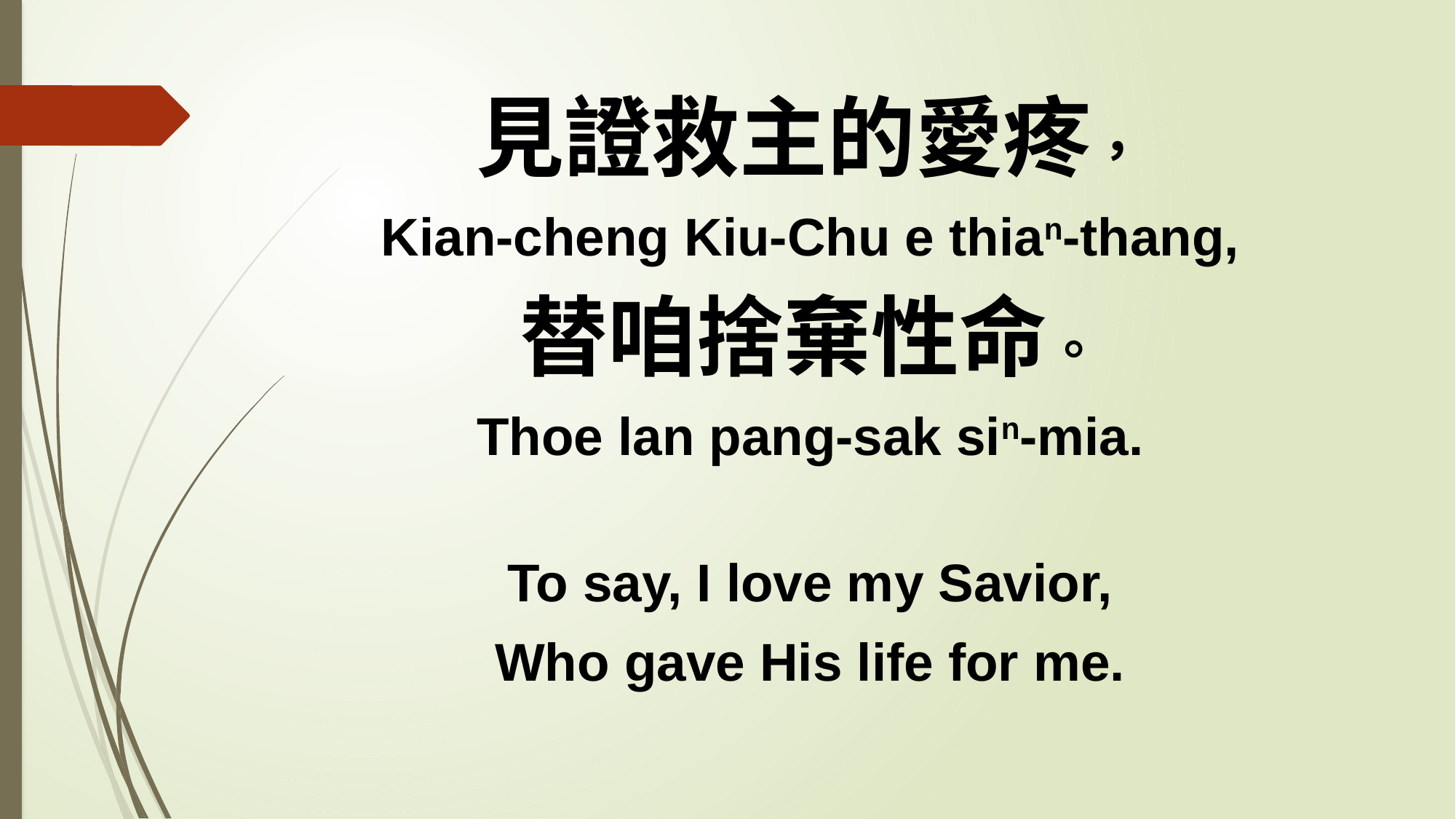

見證救主的愛疼，
Kian-cheng Kiu-Chu e thian-thang,
替咱捨棄性命。
Thoe lan pang-sak sin-mia.

To say, I love my Savior,
Who gave His life for me.